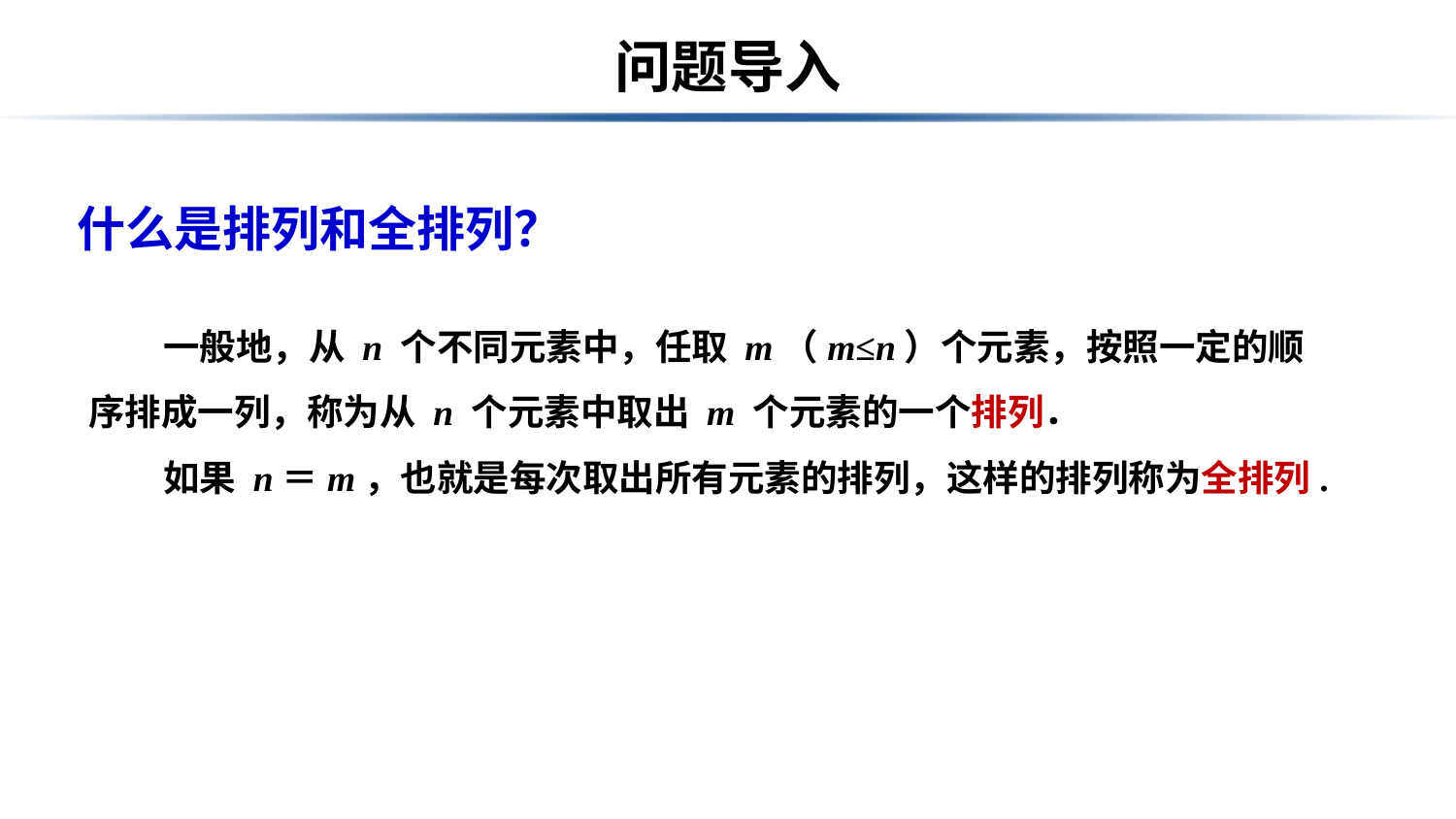

# 问题导入
什么是排列和全排列？
        一般地，从 n 个不同元素中，任取 m（m≤n）个元素，按照一定的顺序排成一列，称为从 n 个元素中取出 m 个元素的一个排列．
        如果 n＝m，也就是每次取出所有元素的排列，这样的排列称为全排列.